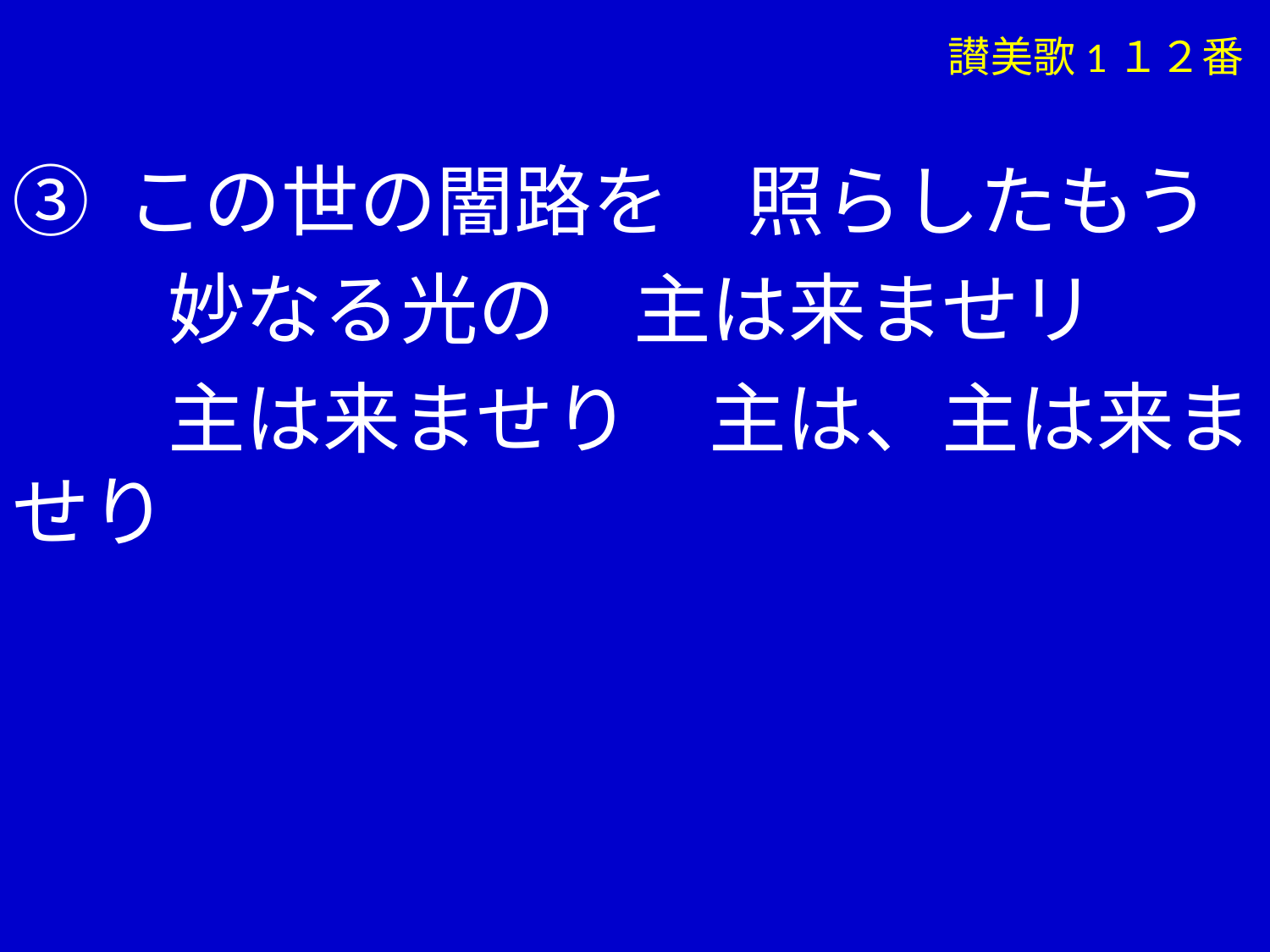

# 讃美歌1１２番
③ この世の闇路を　照らしたもう
　　妙なる光の　主は来ませリ
　　主は来ませり　主は、主は来ませり